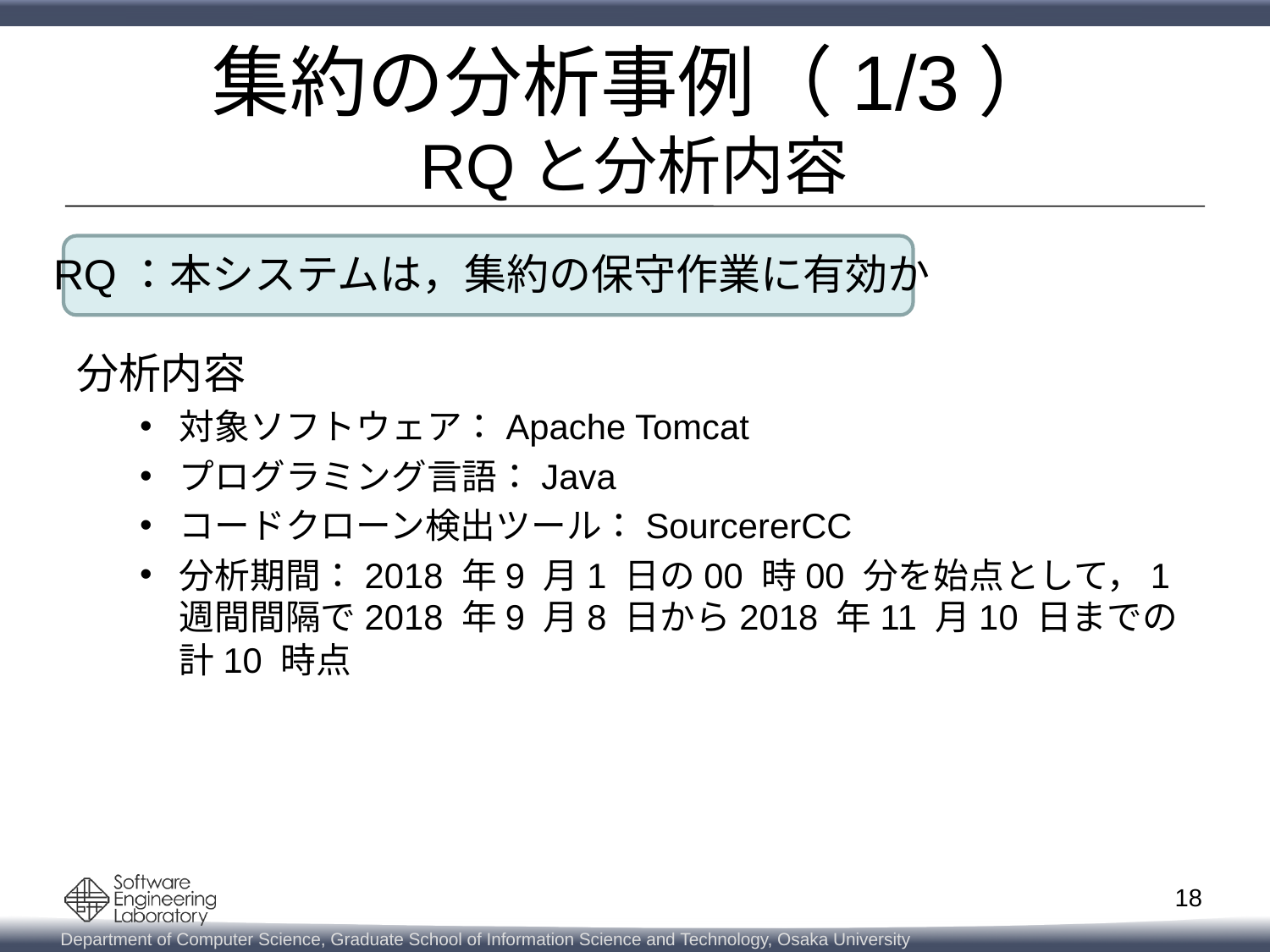

# 集約の分析事例（1/3） RQと分析内容

分析内容
対象ソフトウェア：Apache Tomcat
プログラミング言語：Java
コードクローン検出ツール：SourcererCC
分析期間：2018 年9 月1 日の00 時00 分を始点として，1 週間間隔で2018 年9 月8 日から2018 年11 月10 日までの計10 時点

RQ：本システムは，集約の保守作業に有効か
18